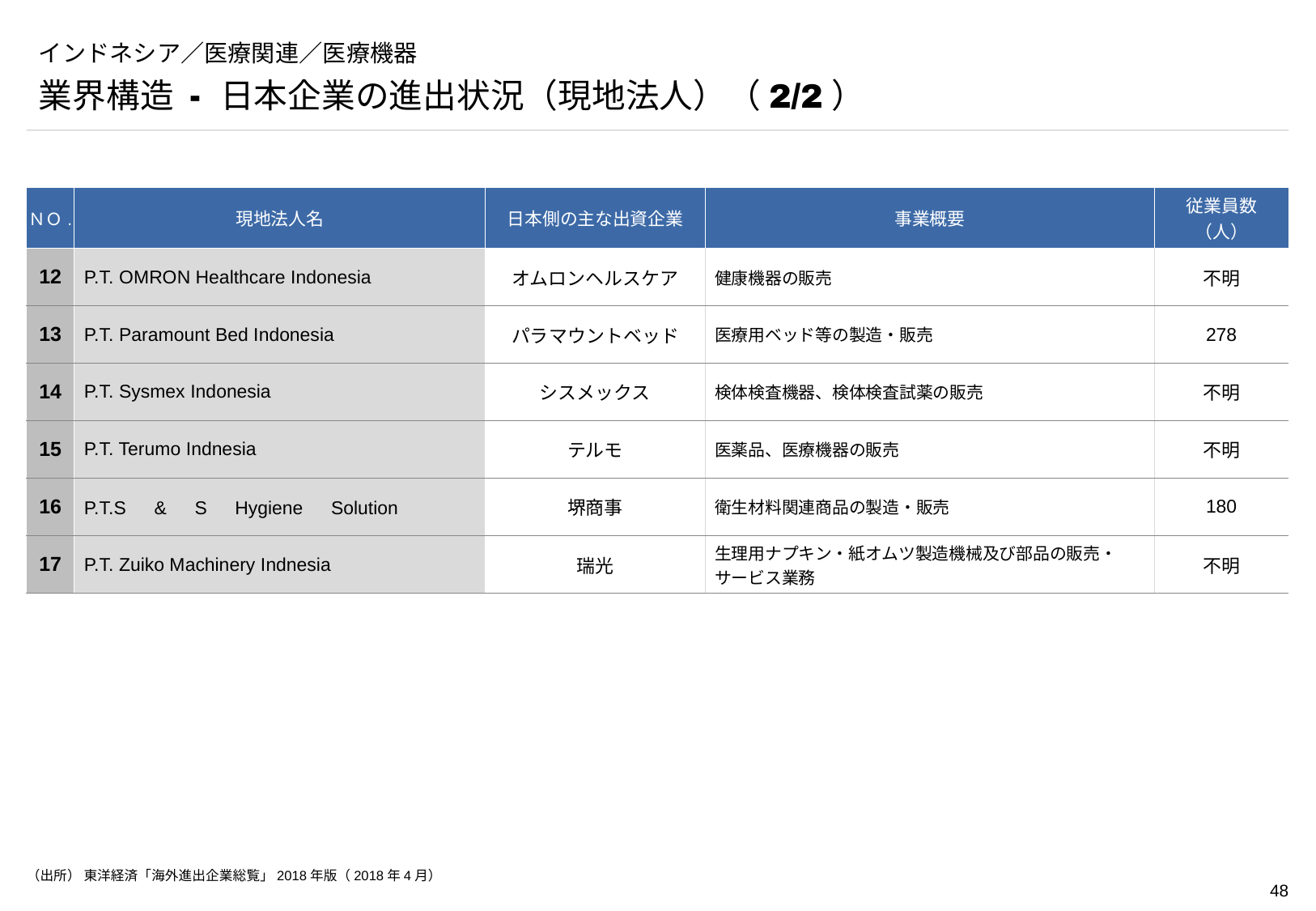

# インドネシア／医療関連／医療機器
業界構造 - 日本企業の進出状況（現地法人）（2/2）
| ＮＯ. | 現地法人名 | 日本側の主な出資企業 | 事業概要 | 従業員数（人） |
| --- | --- | --- | --- | --- |
| 12 | P.T. OMRON Healthcare Indonesia | オムロンヘルスケア | 健康機器の販売 | 不明 |
| 13 | P.T. Paramount Bed Indonesia | パラマウントベッド | 医療用ベッド等の製造・販売 | 278 |
| 14 | P.T. Sysmex Indonesia | シスメックス | 検体検査機器、検体検査試薬の販売 | 不明 |
| 15 | P.T. Terumo Indnesia | テルモ | 医薬品、医療機器の販売 | 不明 |
| 16 | P.T.S　&　S　Hygiene　Solution | 堺商事 | 衛生材料関連商品の製造・販売 | 180 |
| 17 | P.T. Zuiko Machinery Indnesia | 瑞光 | 生理用ナプキン・紙オムツ製造機械及び部品の販売・サービス業務 | 不明 |
（出所） 東洋経済「海外進出企業総覧」2018年版（2018年4月）